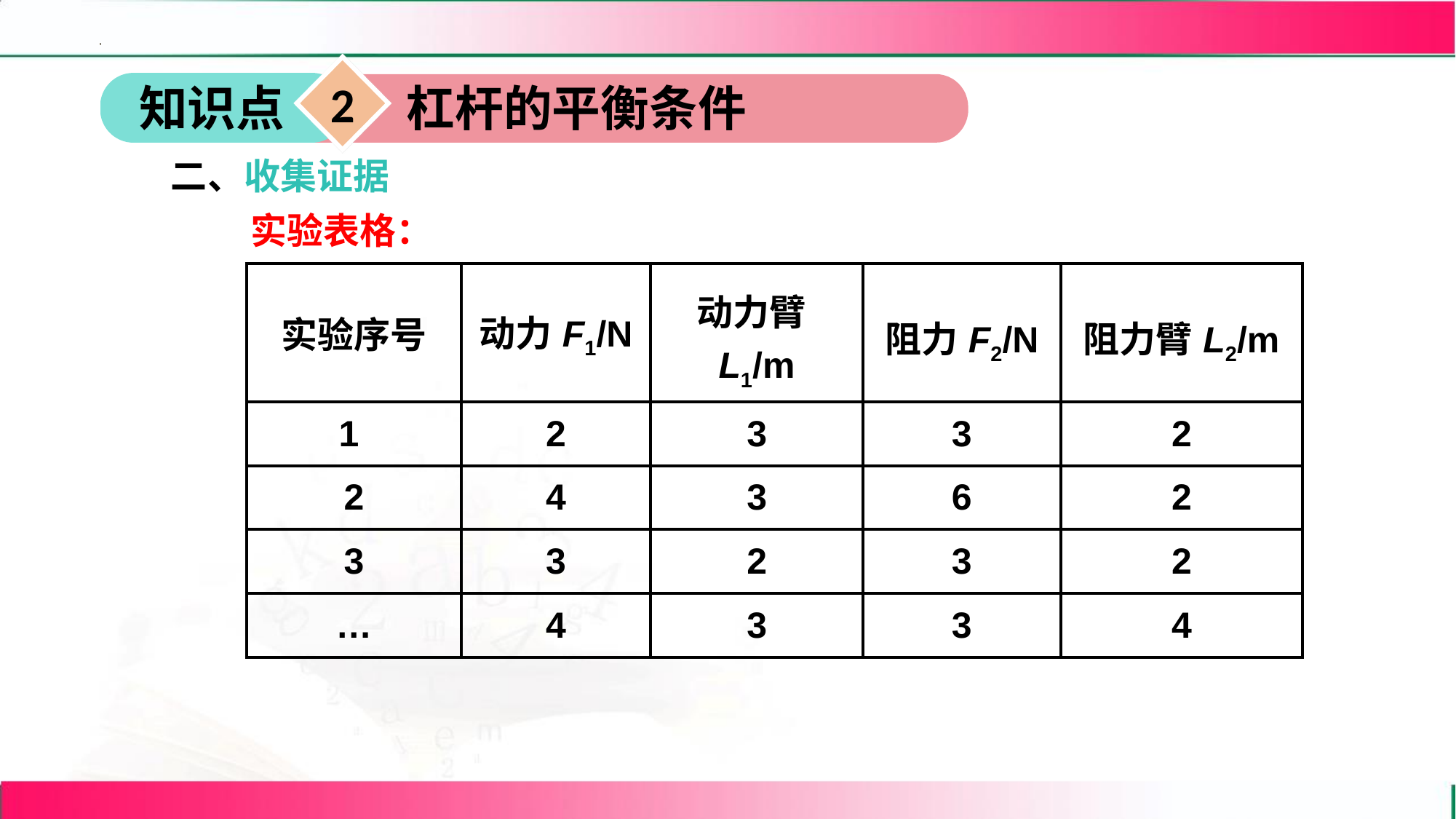

2
杠杆的平衡条件
知识点

二、收集证据
实验表格：
| 实验序号 | 动力F1/N | 动力臂L1/m | 阻力F2/N | 阻力臂L2/m |
| --- | --- | --- | --- | --- |
| 1 | 2 | 3 | 3 | 2 |
| 2 | 4 | 3 | 6 | 2 |
| 3 | 3 | 2 | 3 | 2 |
| … | 4 | 3 | 3 | 4 |